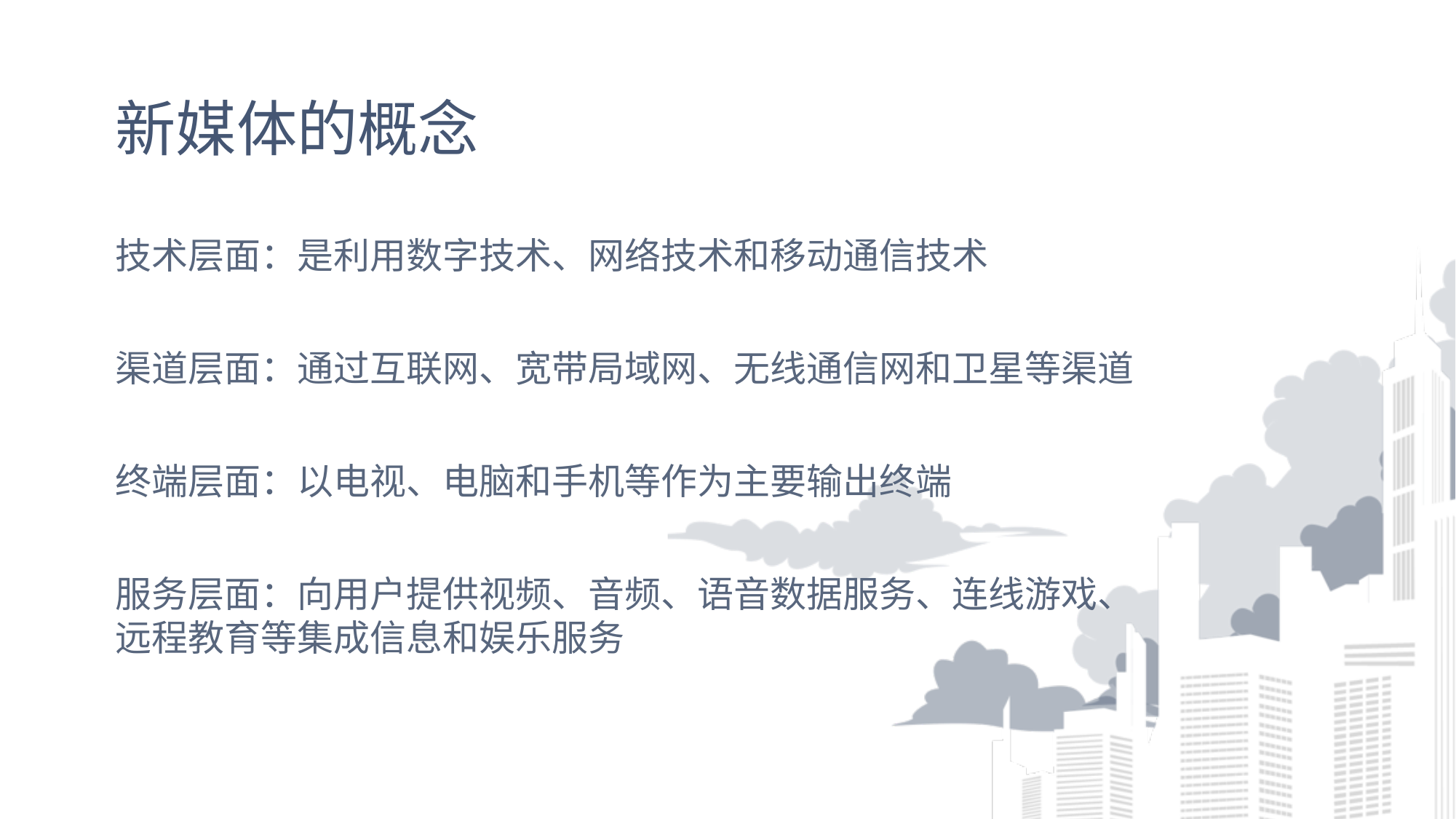

# 新媒体的概念
技术层面：是利用数字技术、网络技术和移动通信技术
渠道层面：通过互联网、宽带局域网、无线通信网和卫星等渠道
终端层面：以电视、电脑和手机等作为主要输出终端
服务层面：向用户提供视频、音频、语音数据服务、连线游戏、远程教育等集成信息和娱乐服务